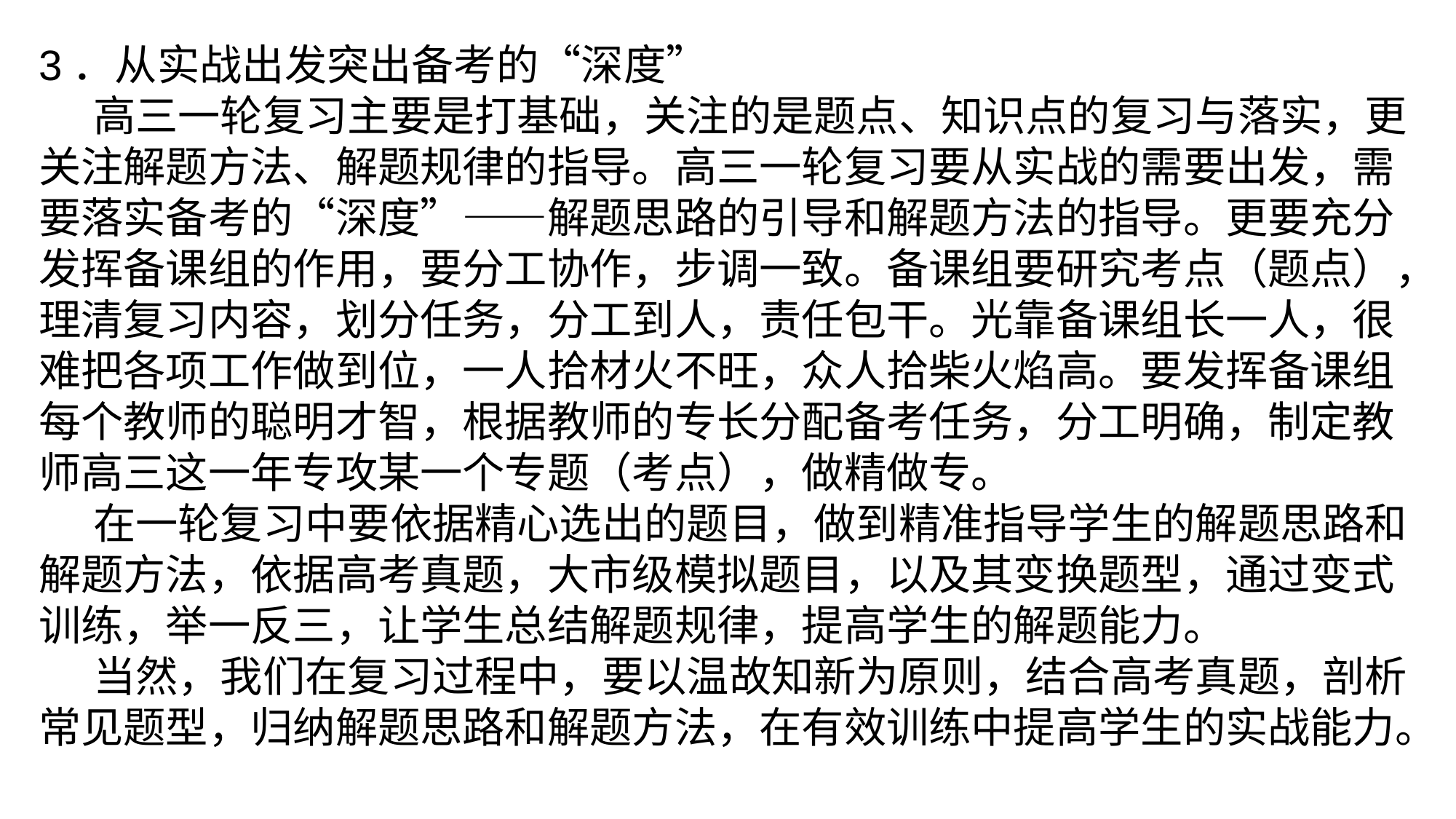

3．从实战出发突出备考的“深度”
高三一轮复习主要是打基础，关注的是题点、知识点的复习与落实，更关注解题方法、解题规律的指导。高三一轮复习要从实战的需要出发，需要落实备考的“深度”——解题思路的引导和解题方法的指导。更要充分发挥备课组的作用，要分工协作，步调一致。备课组要研究考点（题点），理清复习内容，划分任务，分工到人，责任包干。光靠备课组长一人，很难把各项工作做到位，一人拾材火不旺，众人拾柴火焰高。要发挥备课组每个教师的聪明才智，根据教师的专长分配备考任务，分工明确，制定教师高三这一年专攻某一个专题（考点），做精做专。
在一轮复习中要依据精心选出的题目，做到精准指导学生的解题思路和解题方法，依据高考真题，大市级模拟题目，以及其变换题型，通过变式训练，举一反三，让学生总结解题规律，提高学生的解题能力。
当然，我们在复习过程中，要以温故知新为原则，结合高考真题，剖析常见题型，归纳解题思路和解题方法，在有效训练中提高学生的实战能力。